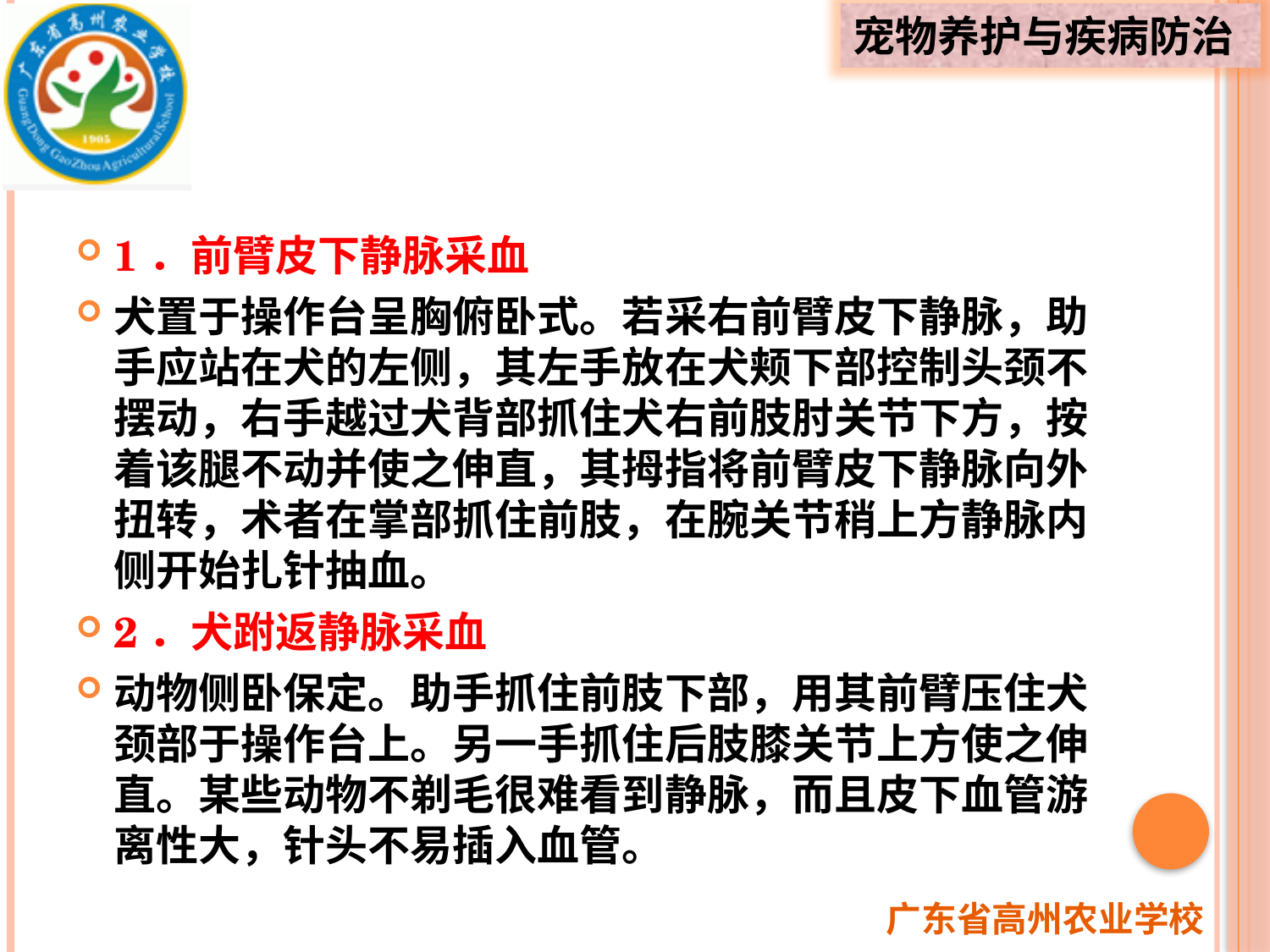

1．前臂皮下静脉采血
犬置于操作台呈胸俯卧式。若采右前臂皮下静脉，助手应站在犬的左侧，其左手放在犬颊下部控制头颈不摆动，右手越过犬背部抓住犬右前肢肘关节下方，按着该腿不动并使之伸直，其拇指将前臂皮下静脉向外扭转，术者在掌部抓住前肢，在腕关节稍上方静脉内侧开始扎针抽血。
2．犬跗返静脉采血
动物侧卧保定。助手抓住前肢下部，用其前臂压住犬颈部于操作台上。另一手抓住后肢膝关节上方使之伸直。某些动物不剃毛很难看到静脉，而且皮下血管游离性大，针头不易插入血管。